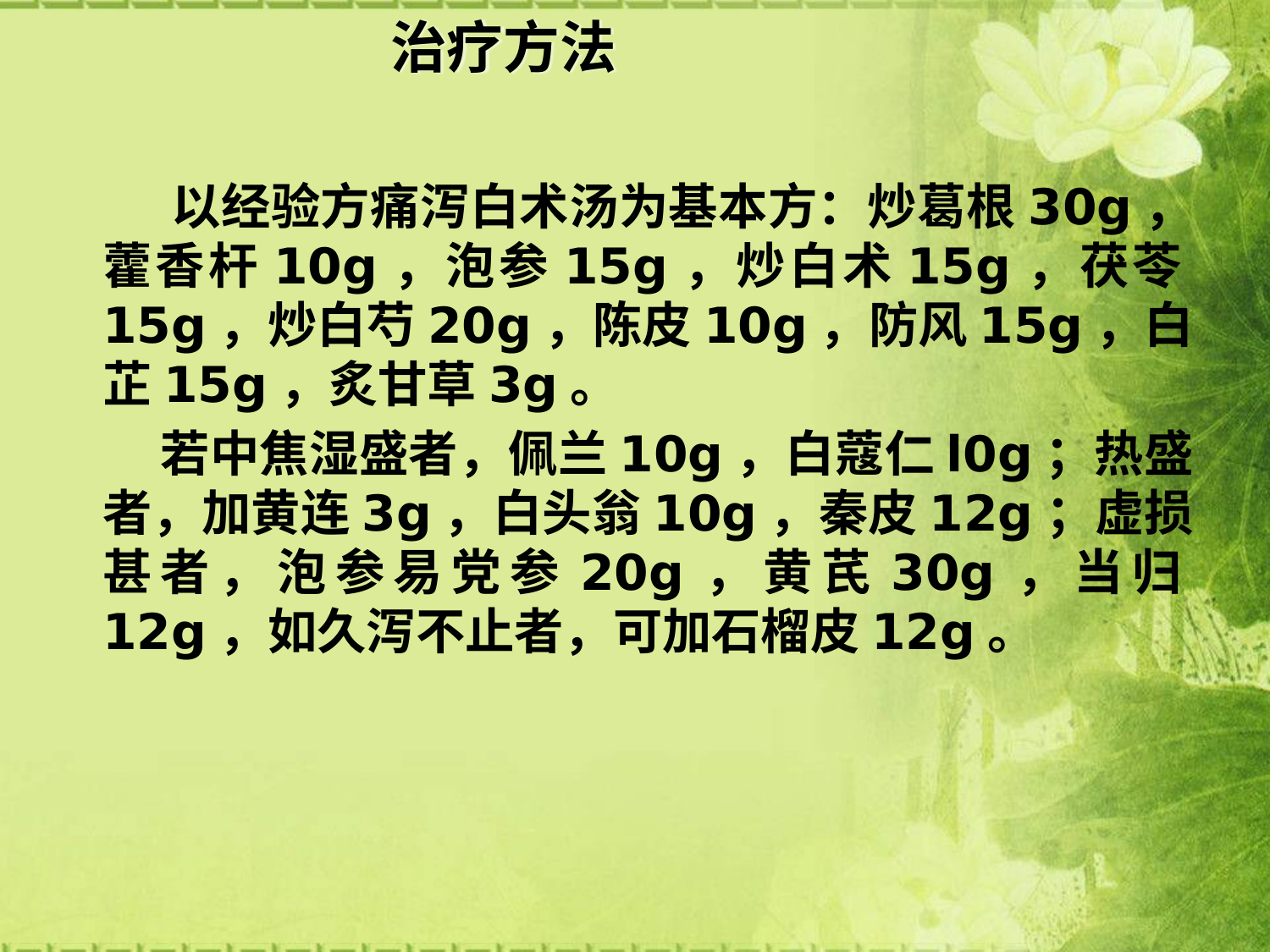

# 治疗方法
         以经验方痛泻白术汤为基本方：炒葛根30g，藿香杆10g，泡参15g，炒白术15g，茯苓15g，炒白芍20g，陈皮10g，防风15g，白芷15g，炙甘草3g。
        若中焦湿盛者，佩兰10g，白蔻仁l0g；热盛者，加黄连3g，白头翁10g，秦皮12g；虚损甚者，泡参易党参20g，黄芪30g，当归12g，如久泻不止者，可加石榴皮12g。